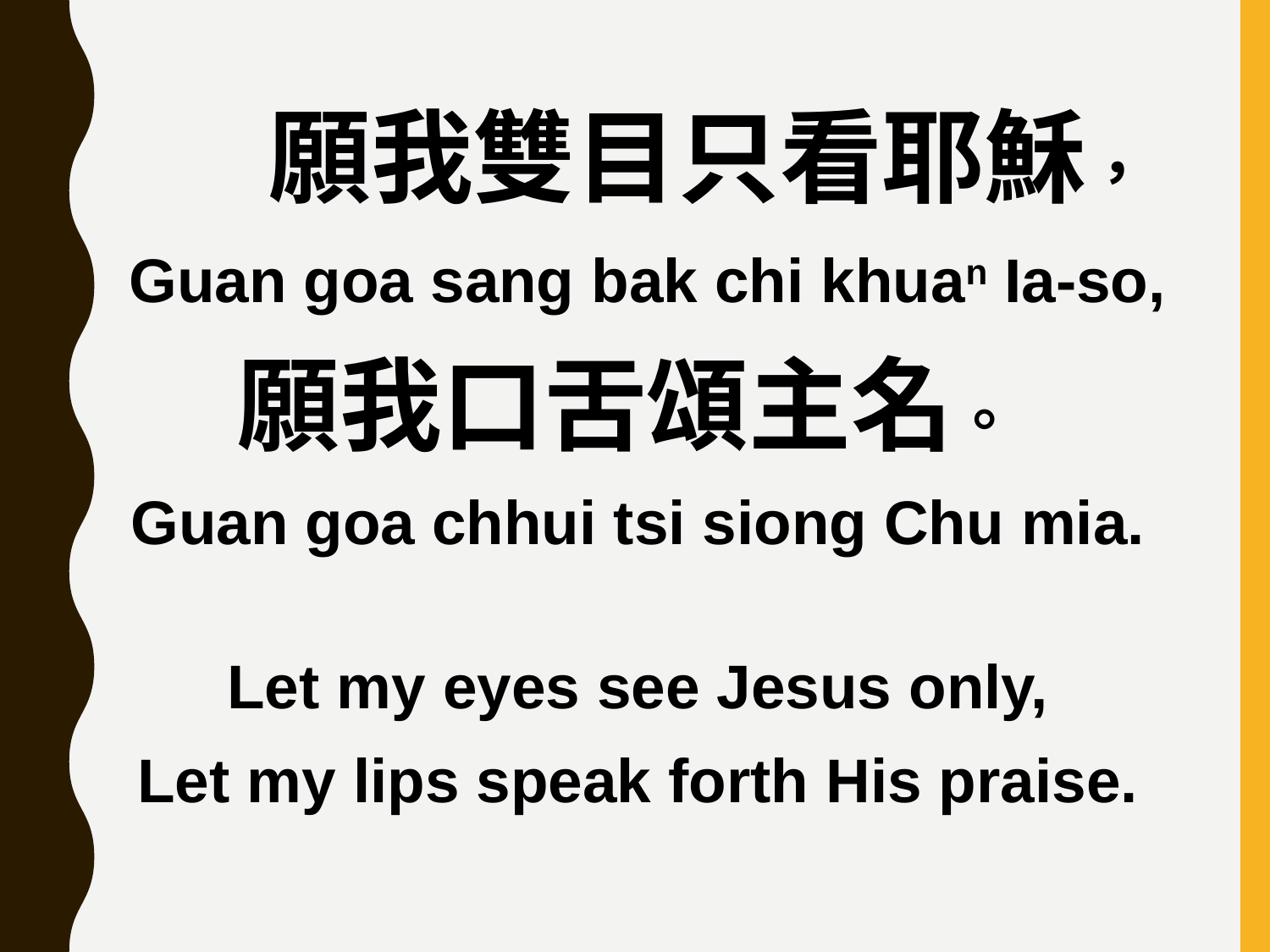

願我雙目只看耶穌，
 Guan goa sang bak chi khuan Ia-so,
願我口舌頌主名。
Guan goa chhui tsi siong Chu mia.

Let my eyes see Jesus only,
Let my lips speak forth His praise.